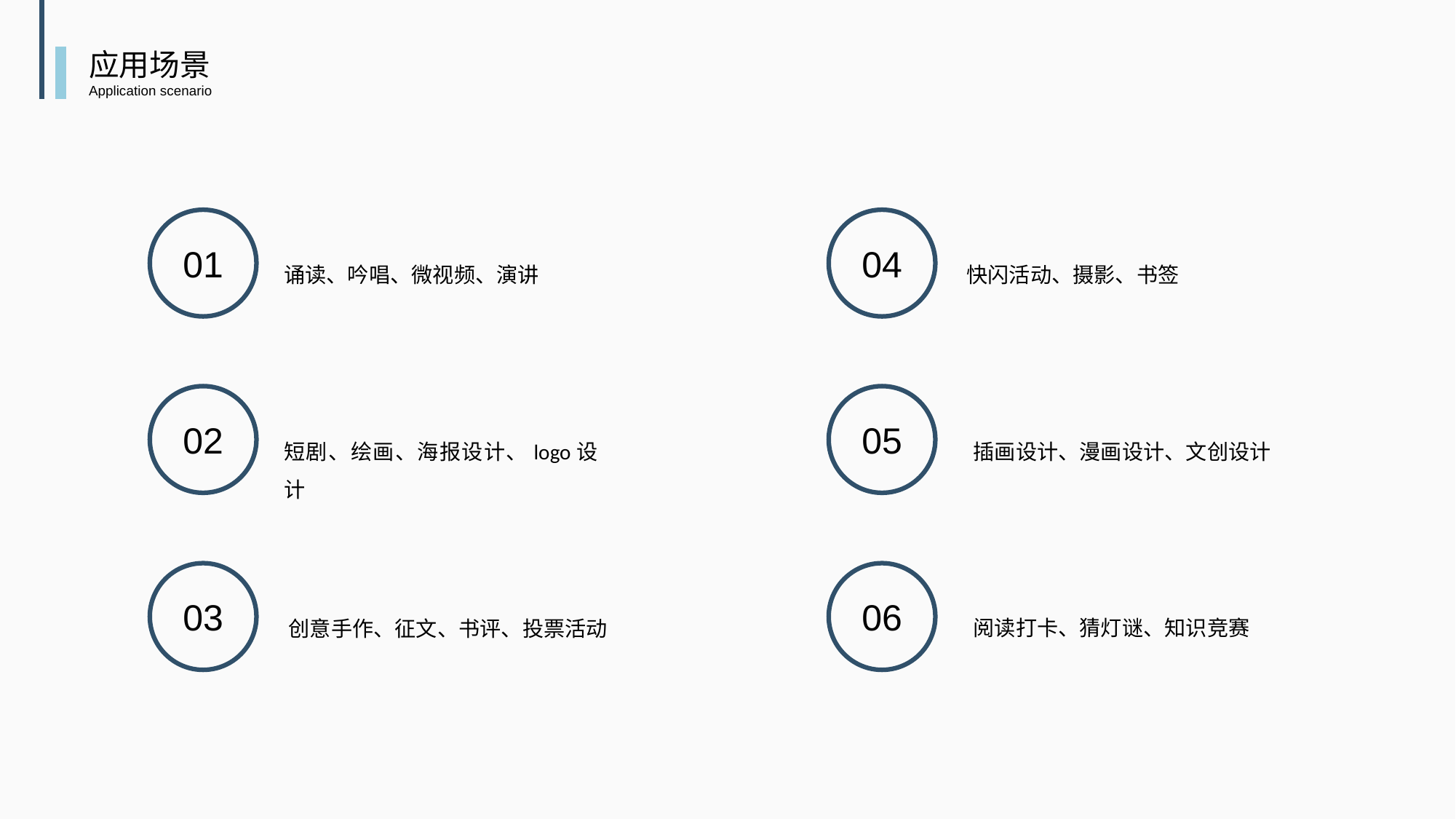

应用场景
Application scenario
01
诵读、吟唱、微视频、演讲
04
快闪活动、摄影、书签
02
短剧、绘画、海报设计、logo设计
05
插画设计、漫画设计、文创设计
03
创意手作、征文、书评、投票活动
06
阅读打卡、猜灯谜、知识竞赛